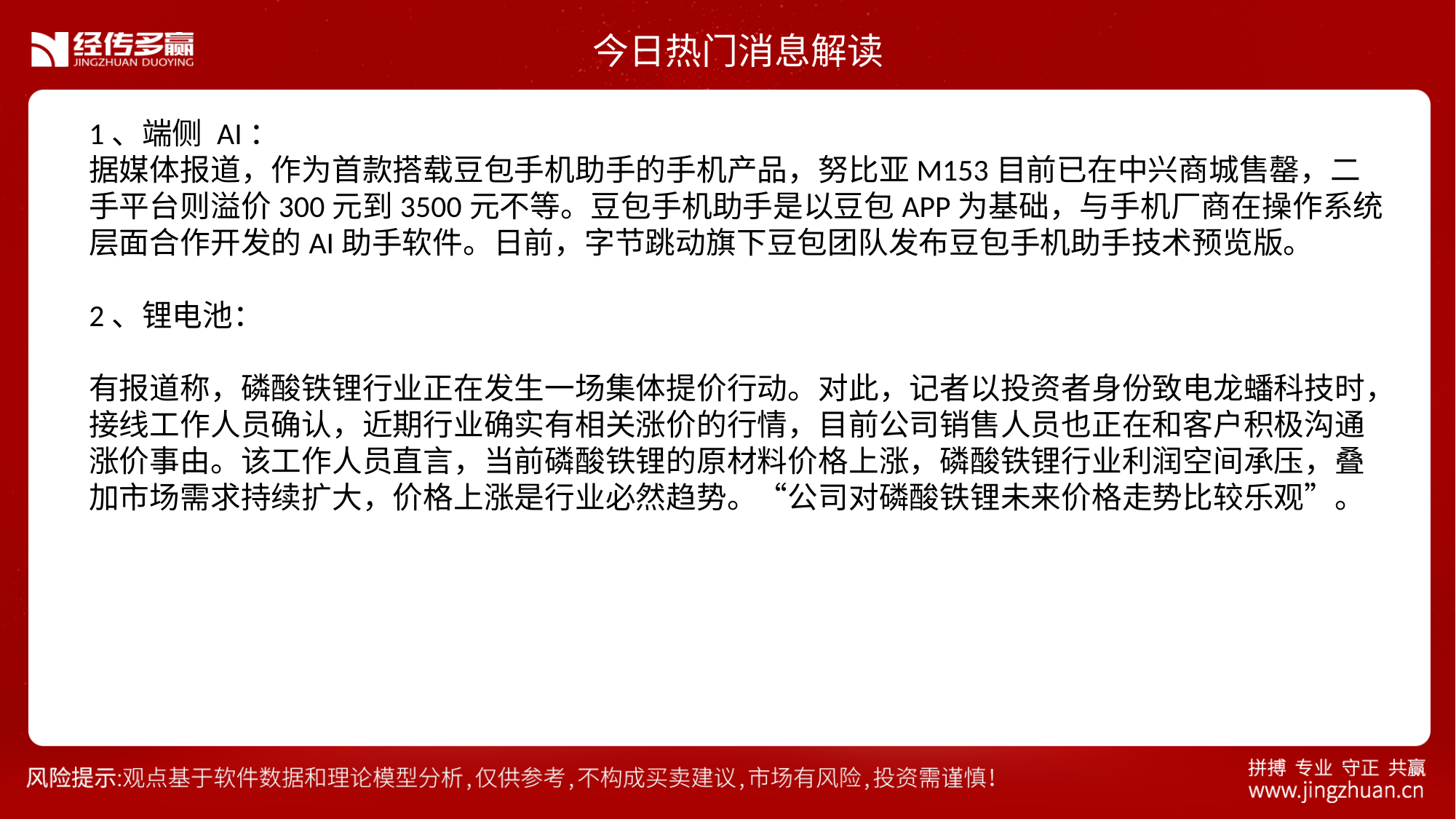

今日热门消息解读
1、端侧 AI：
据媒体报道，作为首款搭载豆包手机助手的手机产品，努比亚M153目前已在中兴商城售罄，二手平台则溢价300元到3500元不等。豆包手机助手是以豆包APP为基础，与手机厂商在操作系统层面合作开发的AI助手软件。日前，字节跳动旗下豆包团队发布豆包手机助手技术预览版。

2、锂电池：

有报道称，磷酸铁锂行业正在发生一场集体提价行动。对此，记者以投资者身份致电龙蟠科技时，接线工作人员确认，近期行业确实有相关涨价的行情，目前公司销售人员也正在和客户积极沟通涨价事由。该工作人员直言，当前磷酸铁锂的原材料价格上涨，磷酸铁锂行业利润空间承压，叠加市场需求持续扩大，价格上涨是行业必然趋势。“公司对磷酸铁锂未来价格走势比较乐观”。